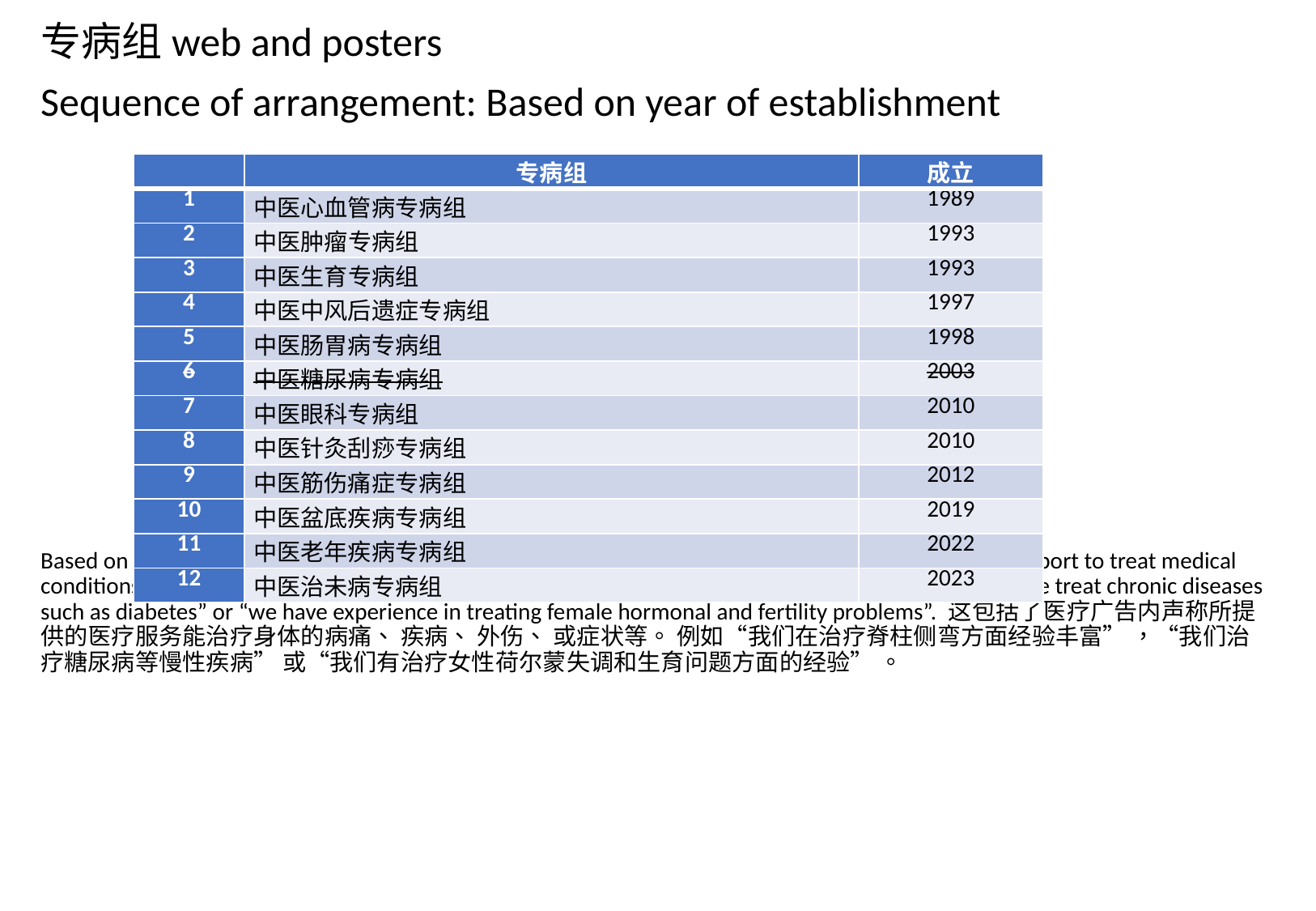

专病组web and posters
Sequence of arrangement: Based on year of establishment

Based on Healthcare Services Act (HCSA) for Traditional Chinese Medicine Practitioners (TCMPs), ads purport to treat medical conditions or diseases are currently already prohibited. Eg. “we are experienced in treating scoliosis”, “we treat chronic diseases such as diabetes” or “we have experience in treating female hormonal and fertility problems”. 这包括了医疗广告内声称所提供的医疗服务能治疗身体的病痛、 疾病、 外伤、 或症状等。 例如“我们在治疗脊柱侧弯方面经验丰富” ，“我们治疗糖尿病等慢性疾病” 或“我们有治疗女性荷尔蒙失调和生育问题方面的经验” 。

|  | 专病组 | 成立 |
| --- | --- | --- |
| 1 | 中医心血管病专病组 | 1989 |
| 2 | 中医肿瘤专病组 | 1993 |
| 3 | 中医生育专病组 | 1993 |
| 4 | 中医中风后遗症专病组 | 1997 |
| 5 | 中医肠胃病专病组 | 1998 |
| 6 | 中医糖尿病专病组 | 2003 |
| 7 | 中医眼科专病组 | 2010 |
| 8 | 中医针灸刮痧专病组 | 2010 |
| 9 | 中医筋伤痛症专病组 | 2012 |
| 10 | 中医盆底疾病专病组 | 2019 |
| 11 | 中医老年疾病专病组 | 2022 |
| 12 | 中医治未病专病组 | 2023 |